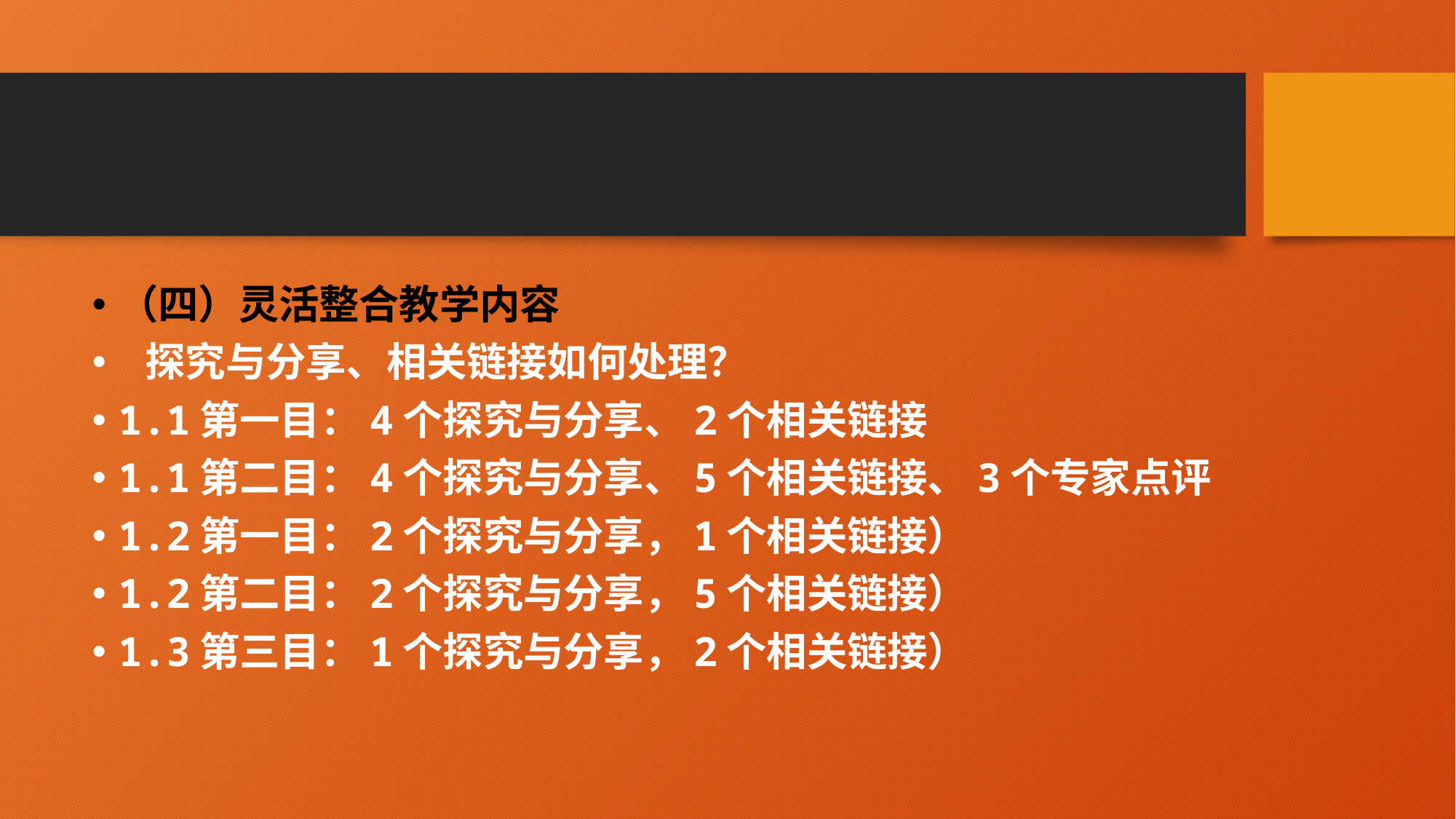

#
（四）灵活整合教学内容
  探究与分享、相关链接如何处理？
1.1第一目：4个探究与分享、2个相关链接
1.1第二目：4个探究与分享、5个相关链接、3个专家点评
1.2第一目：2个探究与分享，1个相关链接）
1.2第二目：2个探究与分享，5个相关链接）
1.3第三目：1个探究与分享，2个相关链接）